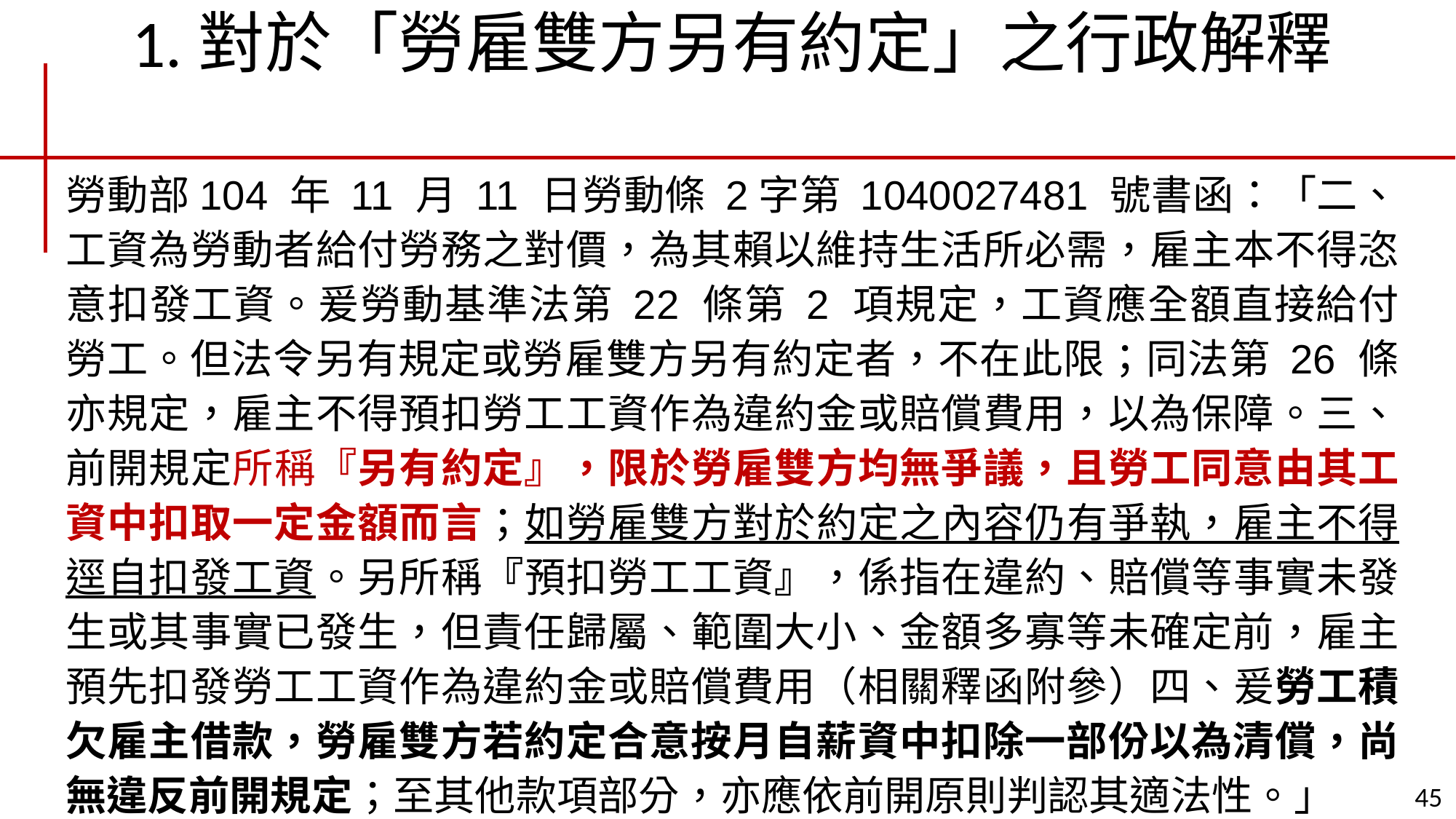

# 1.對於「勞雇雙方另有約定」之行政解釋
勞動部104 年 11 月 11 日勞動條 2字第 1040027481 號書函：「二、工資為勞動者給付勞務之對價，為其賴以維持生活所必需，雇主本不得恣意扣發工資。爰勞動基準法第 22 條第 2 項規定，工資應全額直接給付勞工。但法令另有規定或勞雇雙方另有約定者，不在此限；同法第 26 條亦規定，雇主不得預扣勞工工資作為違約金或賠償費用，以為保障。三、前開規定所稱『另有約定』，限於勞雇雙方均無爭議，且勞工同意由其工資中扣取一定金額而言；如勞雇雙方對於約定之內容仍有爭執，雇主不得逕自扣發工資。另所稱『預扣勞工工資』，係指在違約、賠償等事實未發生或其事實已發生，但責任歸屬、範圍大小、金額多寡等未確定前，雇主預先扣發勞工工資作為違約金或賠償費用（相關釋函附參）四、爰勞工積欠雇主借款，勞雇雙方若約定合意按月自薪資中扣除一部份以為清償，尚無違反前開規定；至其他款項部分，亦應依前開原則判認其適法性。」
45